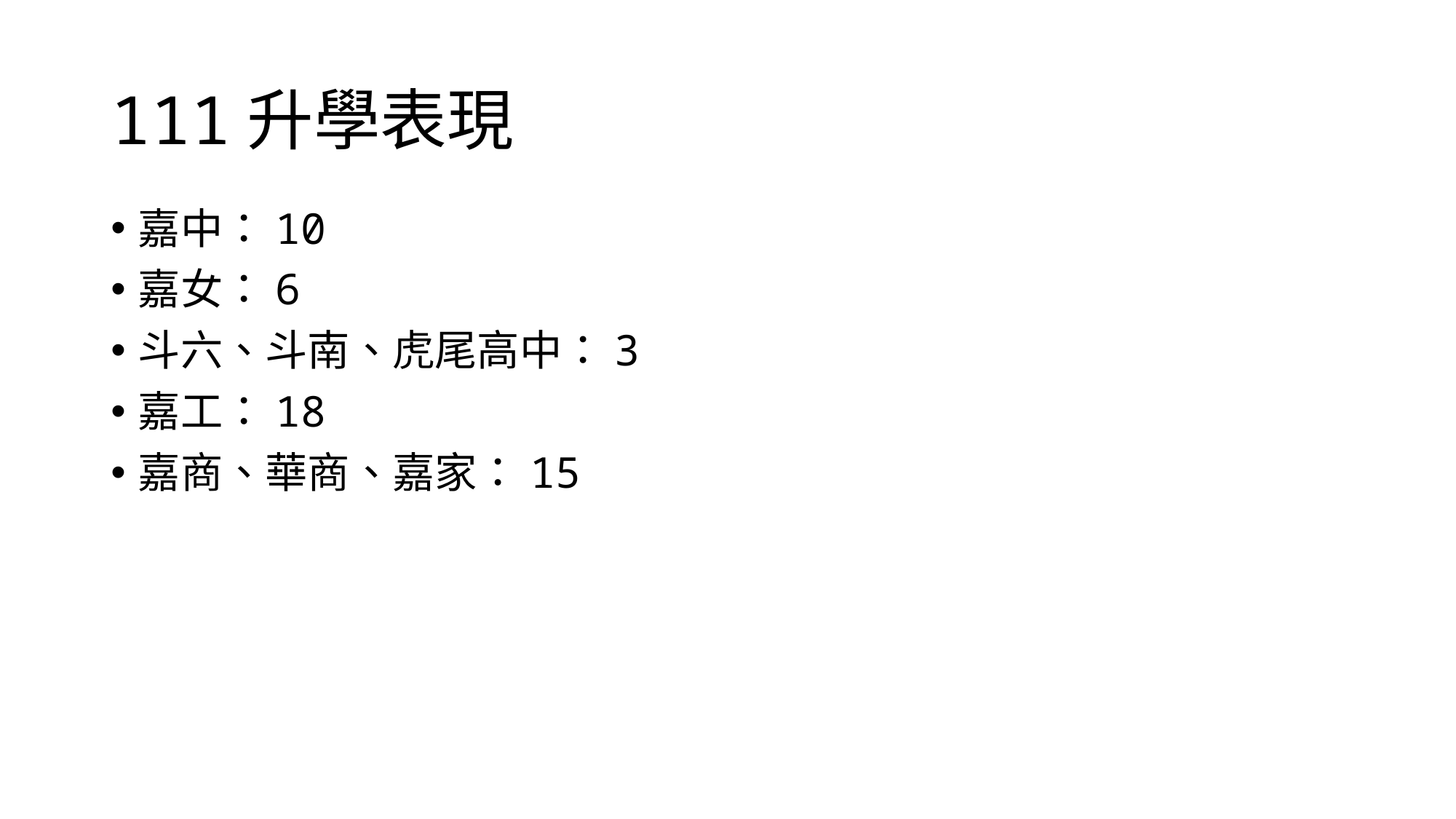

# 111升學表現
嘉中：10
嘉女：6
斗六、斗南、虎尾高中：3
嘉工：18
嘉商、華商、嘉家：15